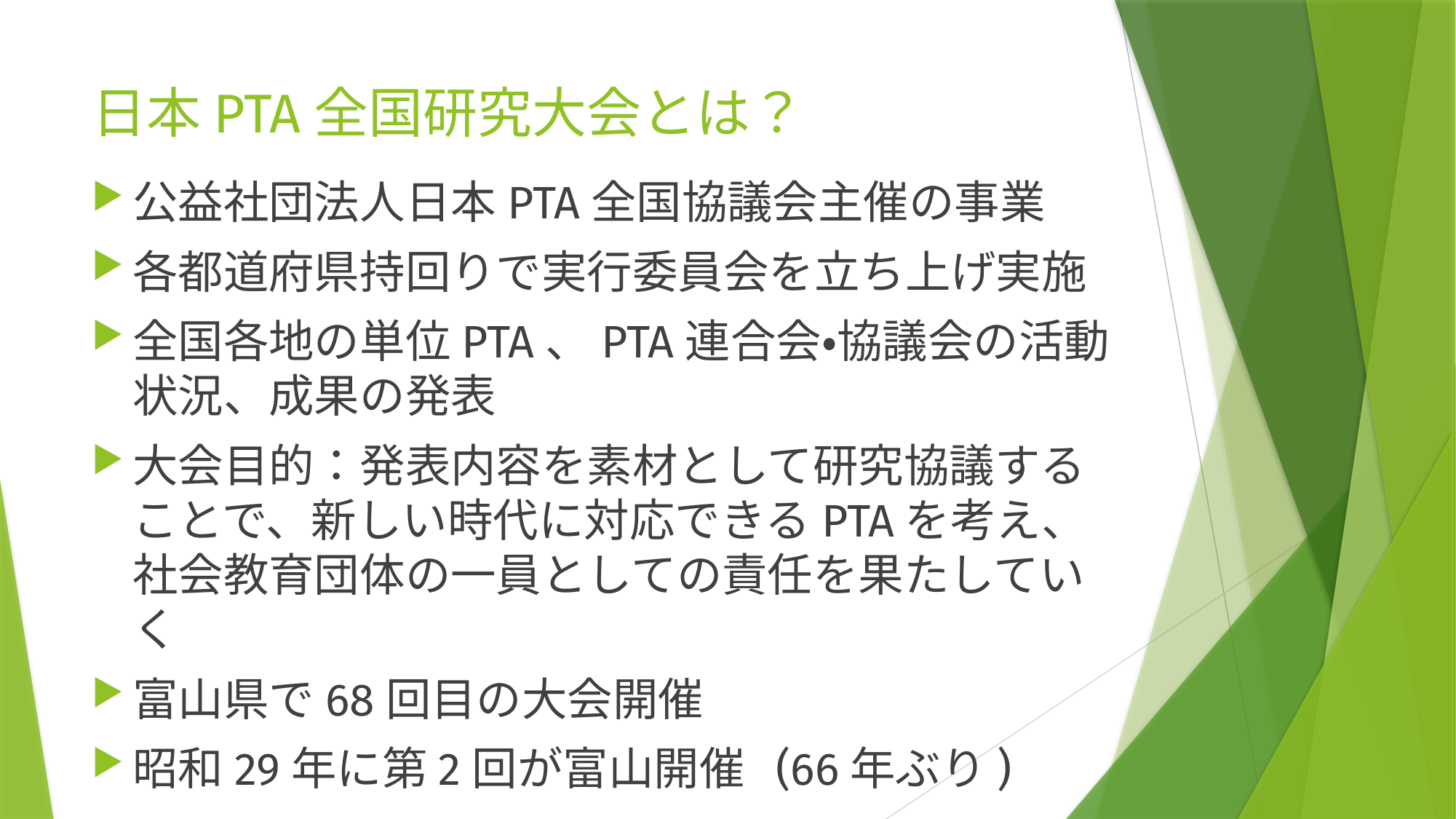

# 日本PTA全国研究大会とは？
公益社団法人日本PTA全国協議会主催の事業
各都道府県持回りで実行委員会を立ち上げ実施
全国各地の単位PTA、PTA連合会・協議会の活動状況、成果の発表
大会目的：発表内容を素材として研究協議することで、新しい時代に対応できるPTAを考え、社会教育団体の一員としての責任を果たしていく
富山県で68回目の大会開催
昭和29年に第2回が富山開催  (66年ぶり)